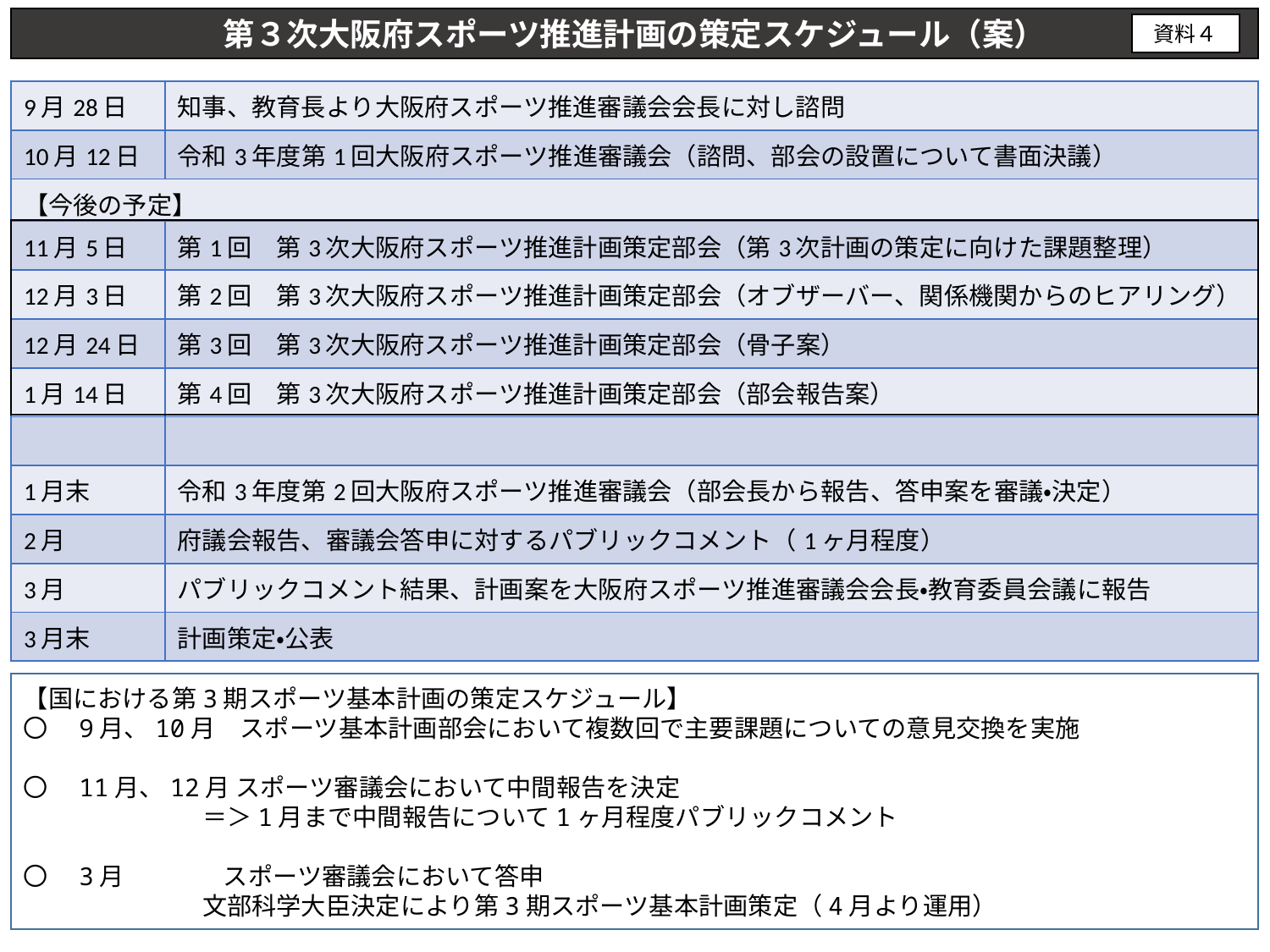

第３次大阪府スポーツ推進計画の策定スケジュール（案）
資料４
| 9月28日 | 知事、教育長より大阪府スポーツ推進審議会会長に対し諮問 |
| --- | --- |
| 10月12日 | 令和3年度第1回大阪府スポーツ推進審議会（諮問、部会の設置について書面決議） |
| 【今後の予定】 |  |
| 11月5日 | 第1回　第3次大阪府スポーツ推進計画策定部会（第3次計画の策定に向けた課題整理） |
| 12月3日 | 第2回　第3次大阪府スポーツ推進計画策定部会（オブザーバー、関係機関からのヒアリング） |
| 12月24日 | 第3回　第3次大阪府スポーツ推進計画策定部会（骨子案） |
| 1月14日 | 第4回　第3次大阪府スポーツ推進計画策定部会（部会報告案） |
|  |  |
| 1月末 | 令和3年度第2回大阪府スポーツ推進審議会（部会長から報告、答申案を審議・決定） |
| 2月 | 府議会報告、審議会答申に対するパブリックコメント（1ヶ月程度） |
| 3月 | パブリックコメント結果、計画案を大阪府スポーツ推進審議会会長・教育委員会議に報告 |
| 3月末 | 計画策定・公表 |
|  |
| --- |
【国における第3期スポーツ基本計画の策定スケジュール】
〇　9月、10月　スポーツ基本計画部会において複数回で主要課題についての意見交換を実施

〇　11月、12月 スポーツ審議会において中間報告を決定
　　　　　　　 ＝＞1月まで中間報告について1ヶ月程度パブリックコメント

〇　3月　　　　スポーツ審議会において答申
　　　　　　　 文部科学大臣決定により第3期スポーツ基本計画策定（4月より運用）